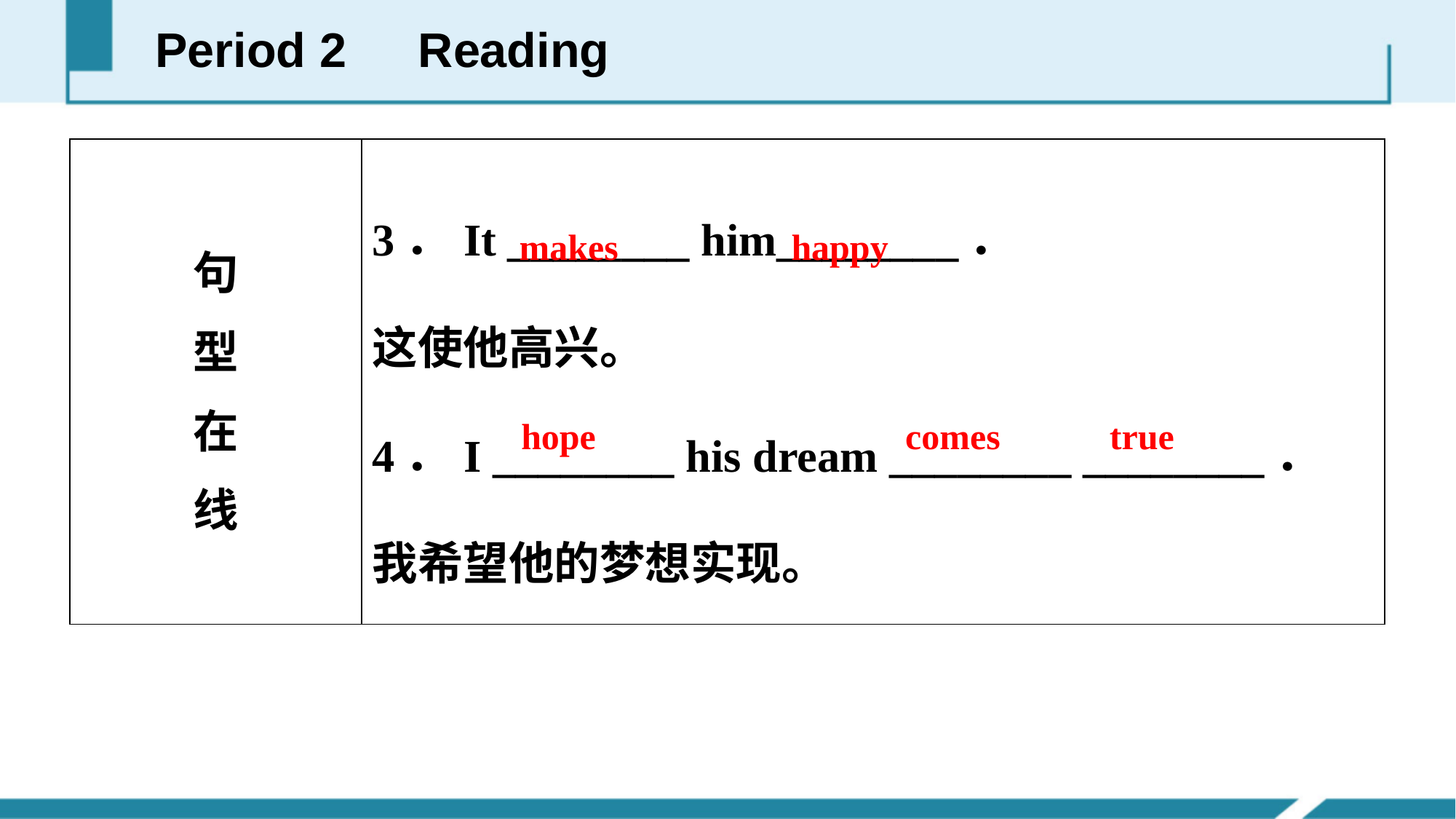

Period 2　Reading
| 句 型 在 线 | 3．It \_\_\_\_\_\_\_\_ him\_\_\_\_\_\_\_\_． 这使他高兴。 4．I \_\_\_\_\_\_\_\_ his dream \_\_\_\_\_\_\_\_ \_\_\_\_\_\_\_\_． 我希望他的梦想实现。 |
| --- | --- |
makes                   happy

hope                                  comes            true